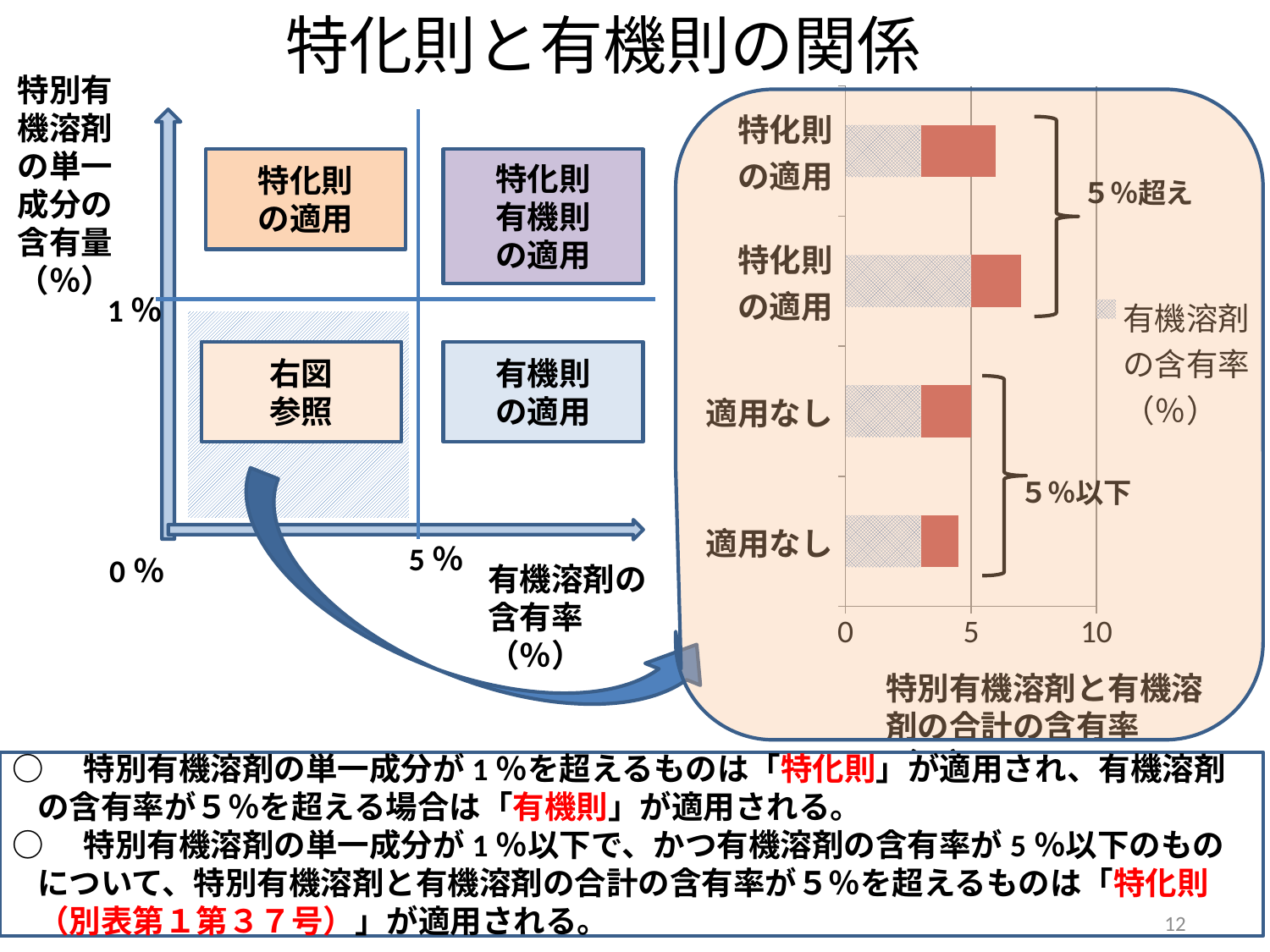

# 特化則と有機則の関係

### Chart

| Category | 有機溶剤の含有率（％） | 特別有機溶剤の含有率（％） |
|---|---|---|
| 適用なし | 3.0 | 1.5 |
| 適用なし | 3.0 | 2.0 |
| 特化則
の適用 | 5.0 | 2.0 |
| 特化則
の適用 | 3.0 | 3.0 |
特別有機溶剤の単一成分の含有量（％）

特化則
有機則
の適用
特化則
の適用
1％

右図
参照
有機則
の適用

5％
0％
有機溶剤の含有率（％）
特別有機溶剤と有機溶剤の合計の含有率（％）
○　特別有機溶剤の単一成分が1％を超えるものは「特化則」が適用され、有機溶剤の含有率が５％を超える場合は「有機則」が適用される。
○　特別有機溶剤の単一成分が1％以下で、かつ有機溶剤の含有率が5％以下のものについて、特別有機溶剤と有機溶剤の合計の含有率が５％を超えるものは「特化則（別表第１第３７号）」が適用される。
12